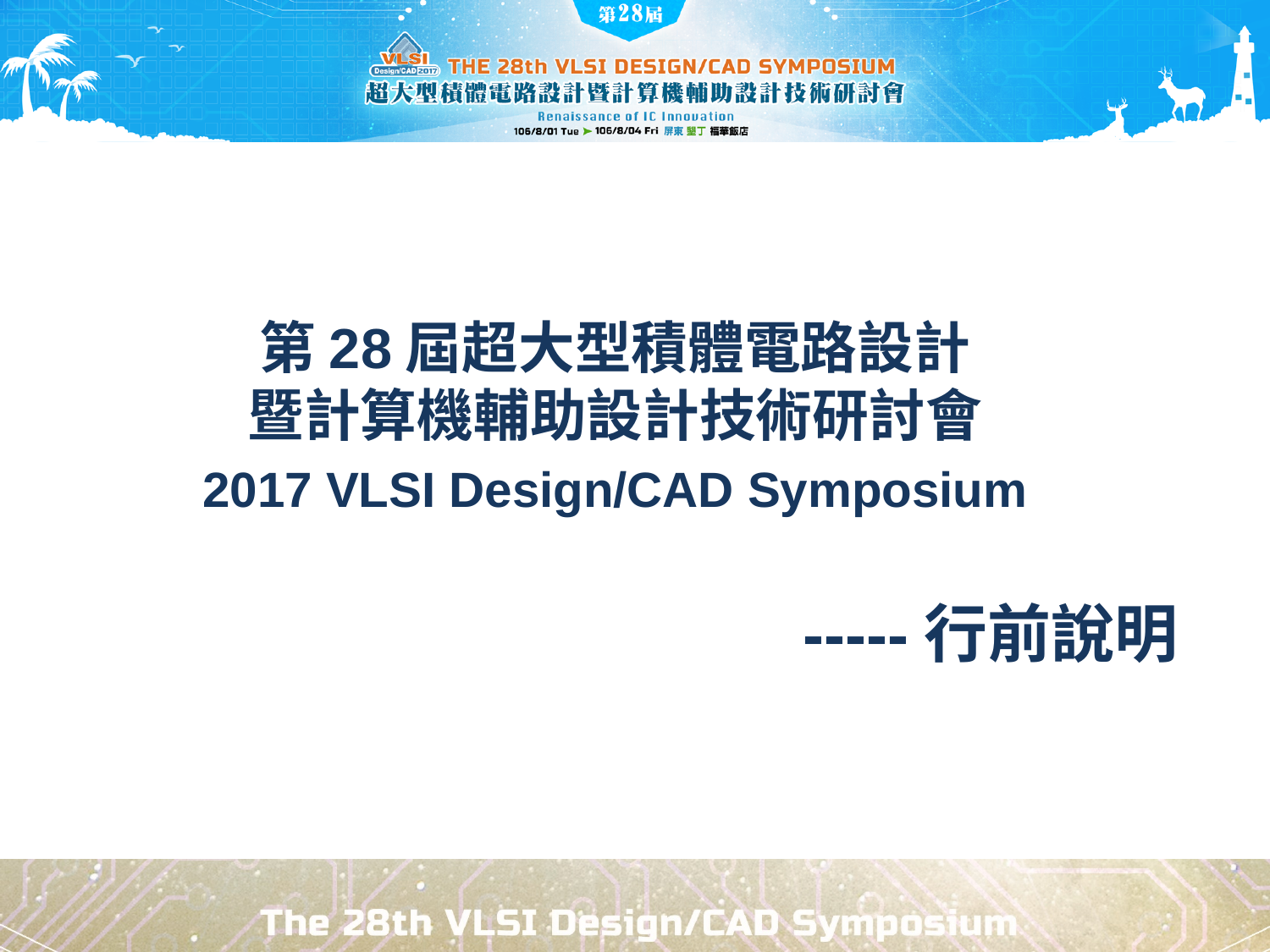

第28屆超大型積體電路設計
暨計算機輔助設計技術研討會
2017 VLSI Design/CAD Symposium

-----行前說明